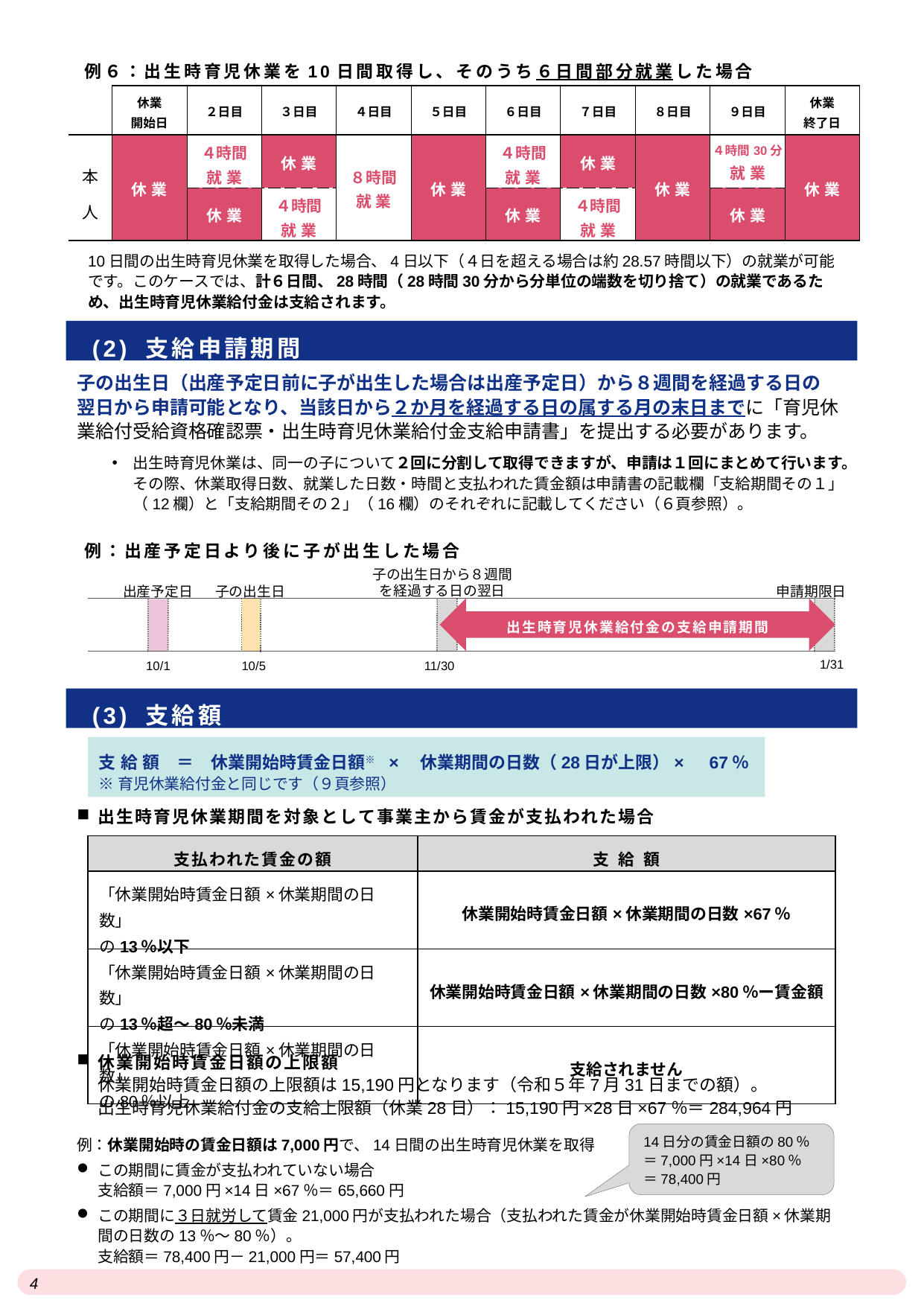

例６：出生時育児休業を10日間取得し、そのうち６日間部分就業した場合
|  | 休業 開始日 | ２日目 | ３日目 | ４日目 | ５日目 | ６日目 | ７日目 | ８日目 | ９日目 | 休業 終了日 |
| --- | --- | --- | --- | --- | --- | --- | --- | --- | --- | --- |
| 本人 | 休業 | ４時間就業 | 休業 | ８時間 就業 | 休業 | ４時間就業 | 休業 | 休業 | ４時間30分 就業 | 休業 |
|  |  | 休業 | ４時間就業 |  |  | 休業 | ４時間就業 |  | 休業 |  |
10日間の出生時育児休業を取得した場合、4日以下（４日を超える場合は約28.57時間以下）の就業が可能です。このケースでは、計６日間、28時間（28時間30分から分単位の端数を切り捨て）の就業であるため、出生時育児休業給付金は支給されます。
(2) 支給申請期間
子の出生日（出産予定日前に子が出生した場合は出産予定日）から８週間を経過する日の
翌日から申請可能となり、当該日から２か月を経過する日の属する月の末日までに「育児休業給付受給資格確認票・出生時育児休業給付金支給申請書」を提出する必要があります。
出生時育児休業は、同一の子について２回に分割して取得できますが、申請は１回にまとめて行います。その際、休業取得日数、就業した日数・時間と支払われた賃金額は申請書の記載欄「支給期間その１」（12欄）と「支給期間その２」（16欄）のそれぞれに記載してください（６頁参照）。
例：出産予定日より後に子が出生した場合
子の出生日から８週間を経過する日の翌日
出産予定日
子の出生日
申請期限日
出生時育児休業給付金の支給申請期間

1/31
10/1
10/5
11/30
(3) 支給額
支給額　＝　休業開始時賃金日額※　×　休業期間の日数（28日が上限）×　67％
※育児休業給付金と同じです（９頁参照）
出生時育児休業期間を対象として事業主から賃金が支払われた場合
| 支払われた賃金の額 | 支給額 |
| --- | --- |
| 「休業開始時賃金日額×休業期間の日数」 の13％以下 | 休業開始時賃金日額×休業期間の日数×67％ |
| 「休業開始時賃金日額×休業期間の日数」 の13％超～80％未満 | 休業開始時賃金日額×休業期間の日数×80％ー賃金額 |
| 「休業開始時賃金日額×休業期間の日数」 の80％以上 | 支給されません |
休業開始時賃金日額の上限額
休業開始時賃金日額の上限額は15,190円となります（令和５年7月31日までの額）。
出生時育児休業給付金の支給上限額（休業28日）：15,190円×28日×67％＝284,964円
14日分の賃金日額の80％
＝7,000円×14日×80％
＝78,400円
例：休業開始時の賃金日額は7,000円で、14日間の出生時育児休業を取得
この期間に賃金が支払われていない場合
支給額＝7,000円×14日×67％＝65,660円
この期間に３日就労して賃金21,000円が支払われた場合（支払われた賃金が休業開始時賃金日額×休業期間の日数の13％～80％）。
支給額＝78,400円－21,000円＝57,400円
4